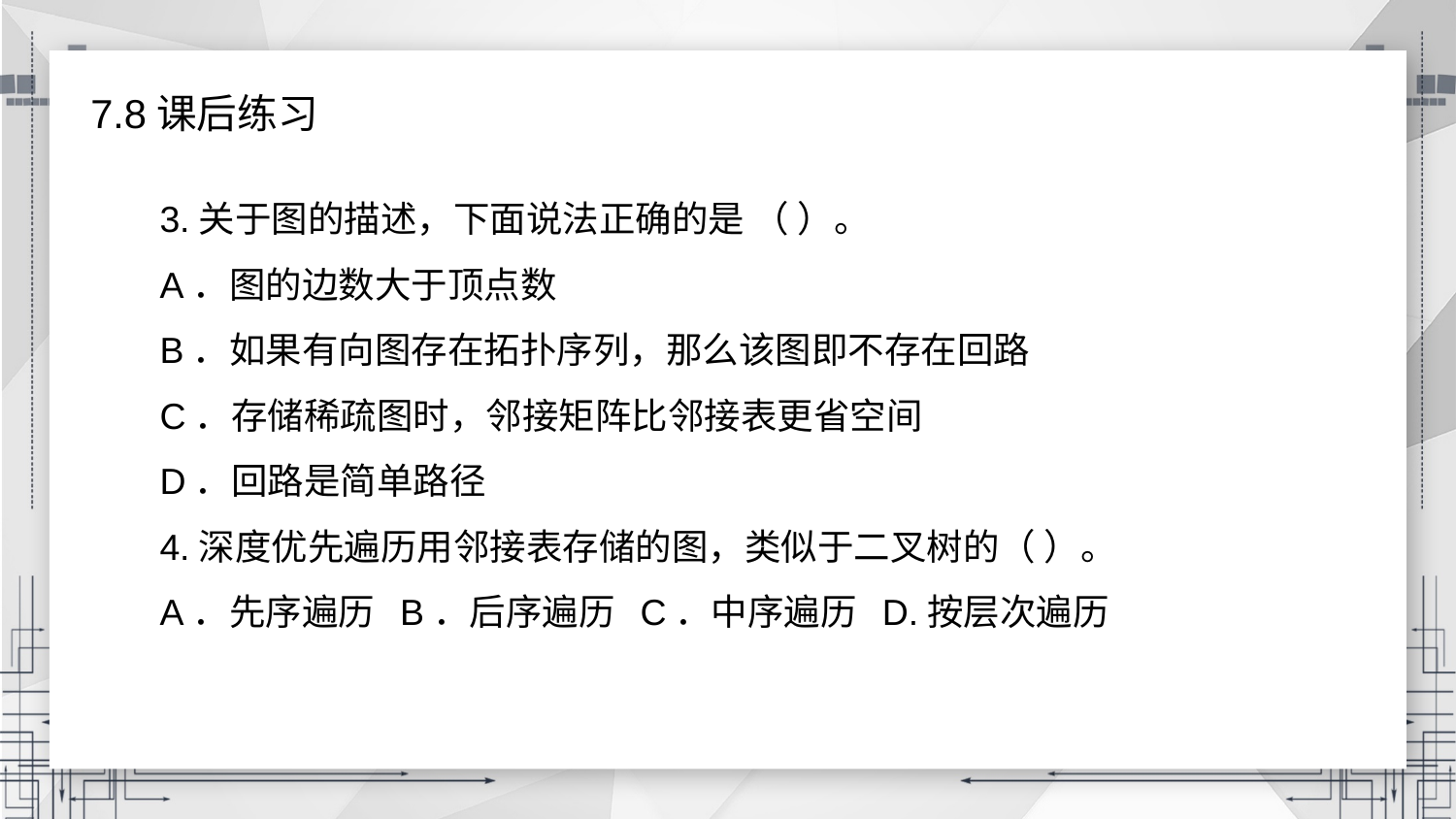

7.8课后练习
3.关于图的描述，下面说法正确的是 （ ）。
A．图的边数大于顶点数
B．如果有向图存在拓扑序列，那么该图即不存在回路
C．存储稀疏图时，邻接矩阵比邻接表更省空间
D．回路是简单路径
4.深度优先遍历用邻接表存储的图，类似于二叉树的（ ）。
A．先序遍历  B．后序遍历  C．中序遍历  D.按层次遍历